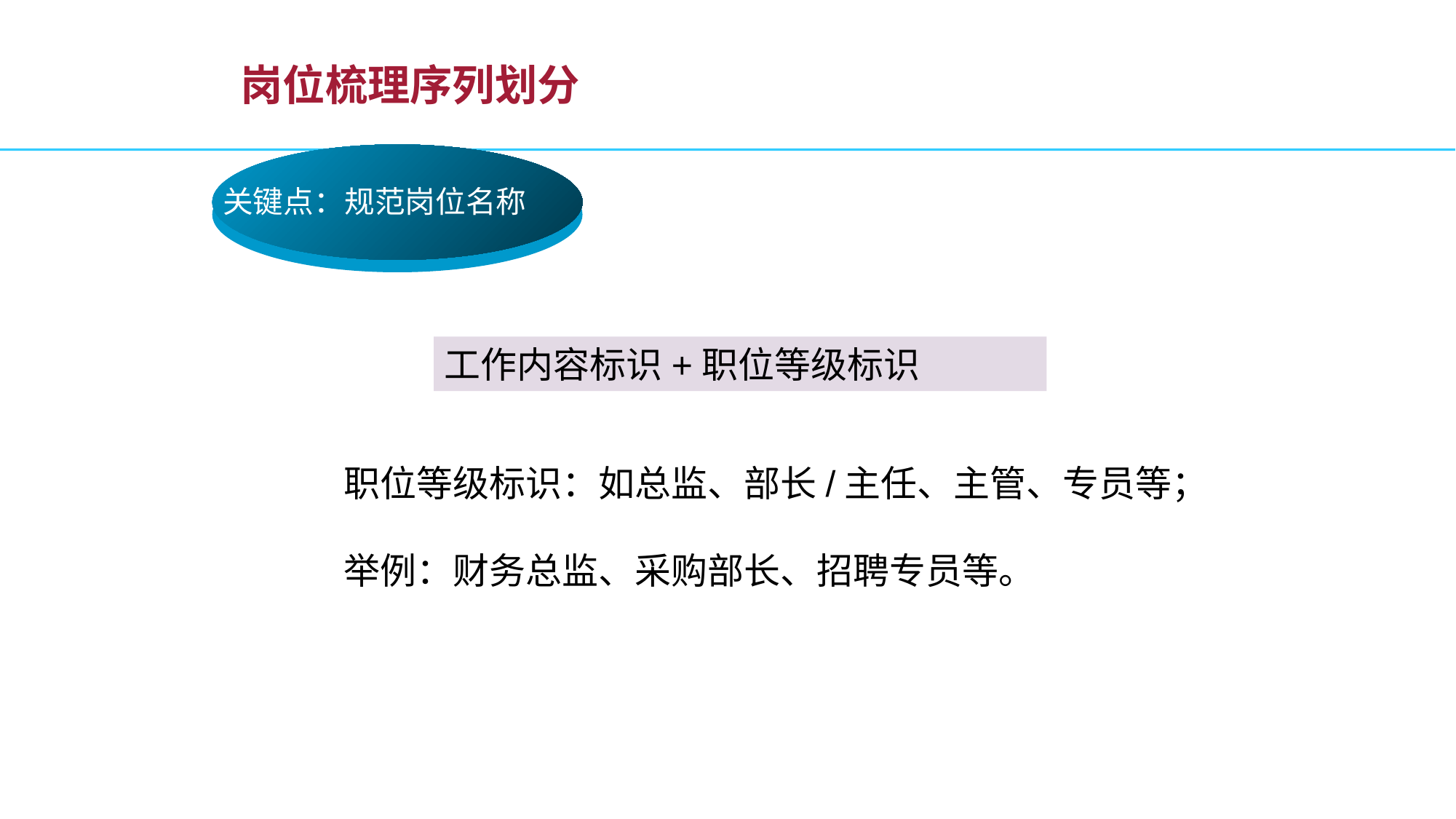

# 岗位梳理序列划分

关键点：规范岗位名称
工作内容标识+职位等级标识
职位等级标识：如总监、部长/主任、主管、专员等；

举例：财务总监、采购部长、招聘专员等。